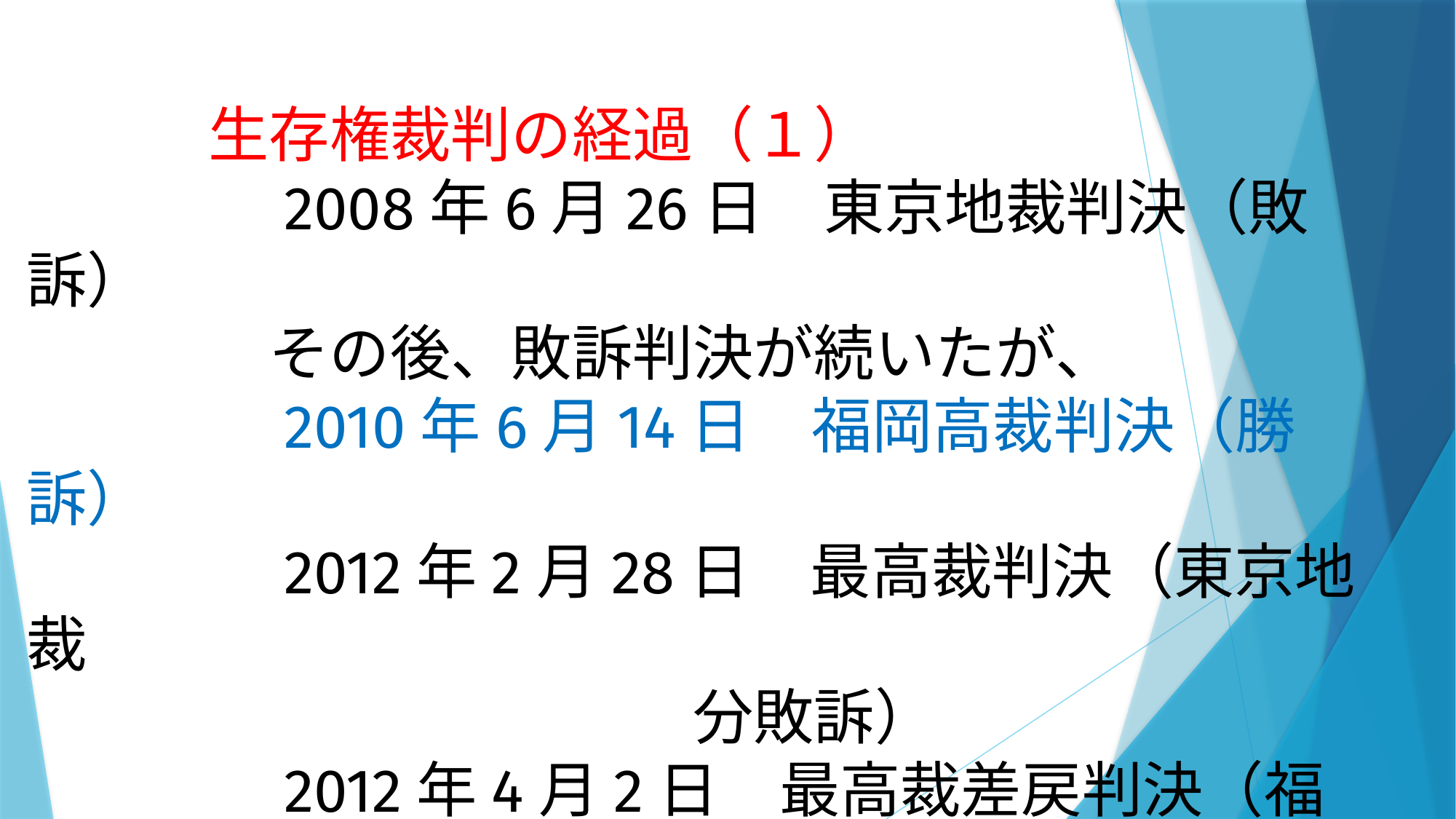

生存権裁判の経過（１）
　　　　2008年6月26日　東京地裁判決（敗訴）
　　　　その後、敗訴判決が続いたが、
　　　　2010年6月14日　福岡高裁判決（勝訴）
　　　　2012年2月28日　最高裁判決（東京地裁
　　　　　　　　　　　分敗訴）
　　　　2012年4月2日　最高裁差戻判決（福岡
　　　　　　　　　　　地裁分）
　　　　2013年12月16日福岡高裁差戻審（敗訴）